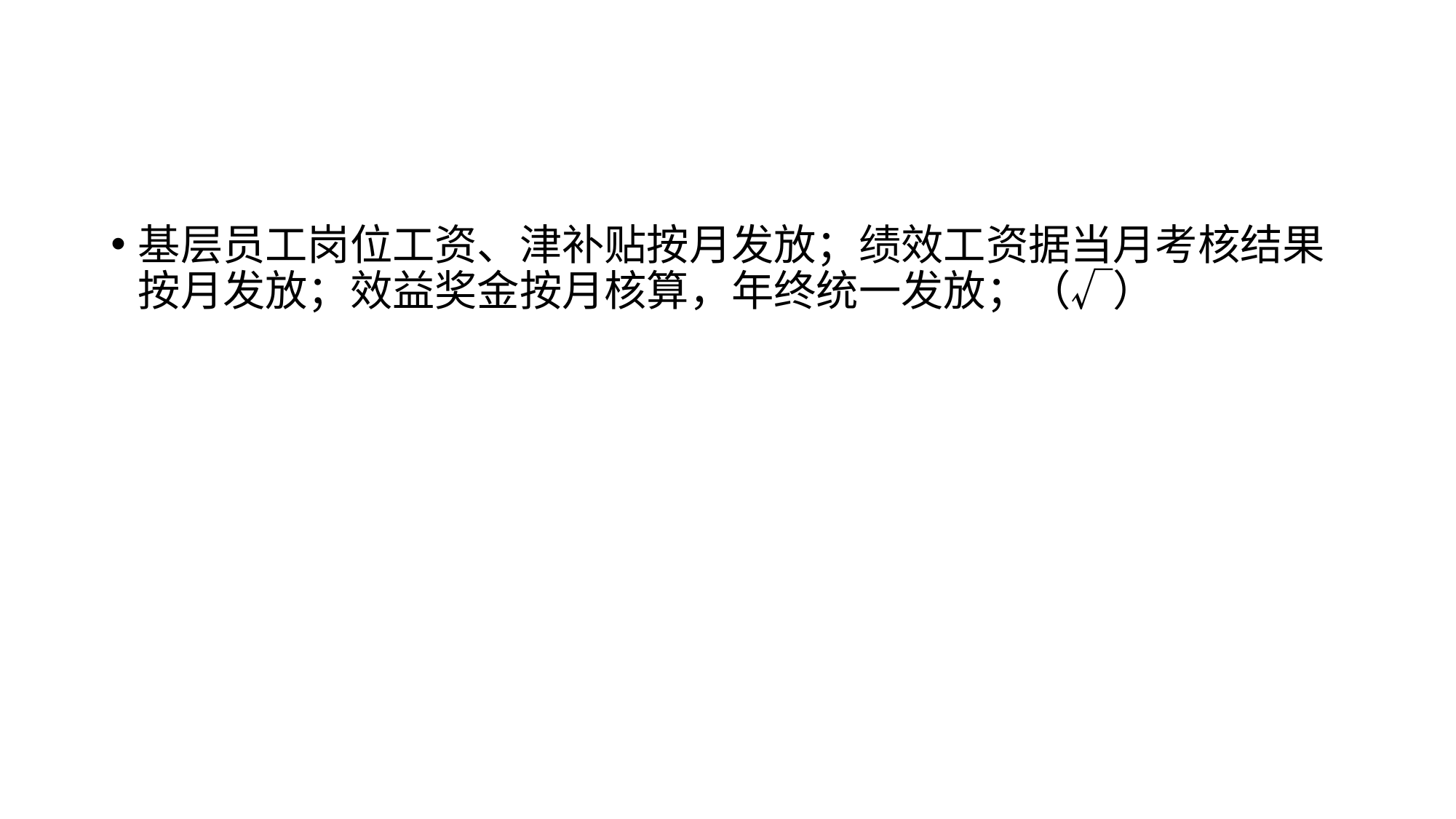

#
基层员工岗位工资、津补贴按月发放；绩效工资据当月考核结果按月发放；效益奖金按月核算，年终统一发放；（√）